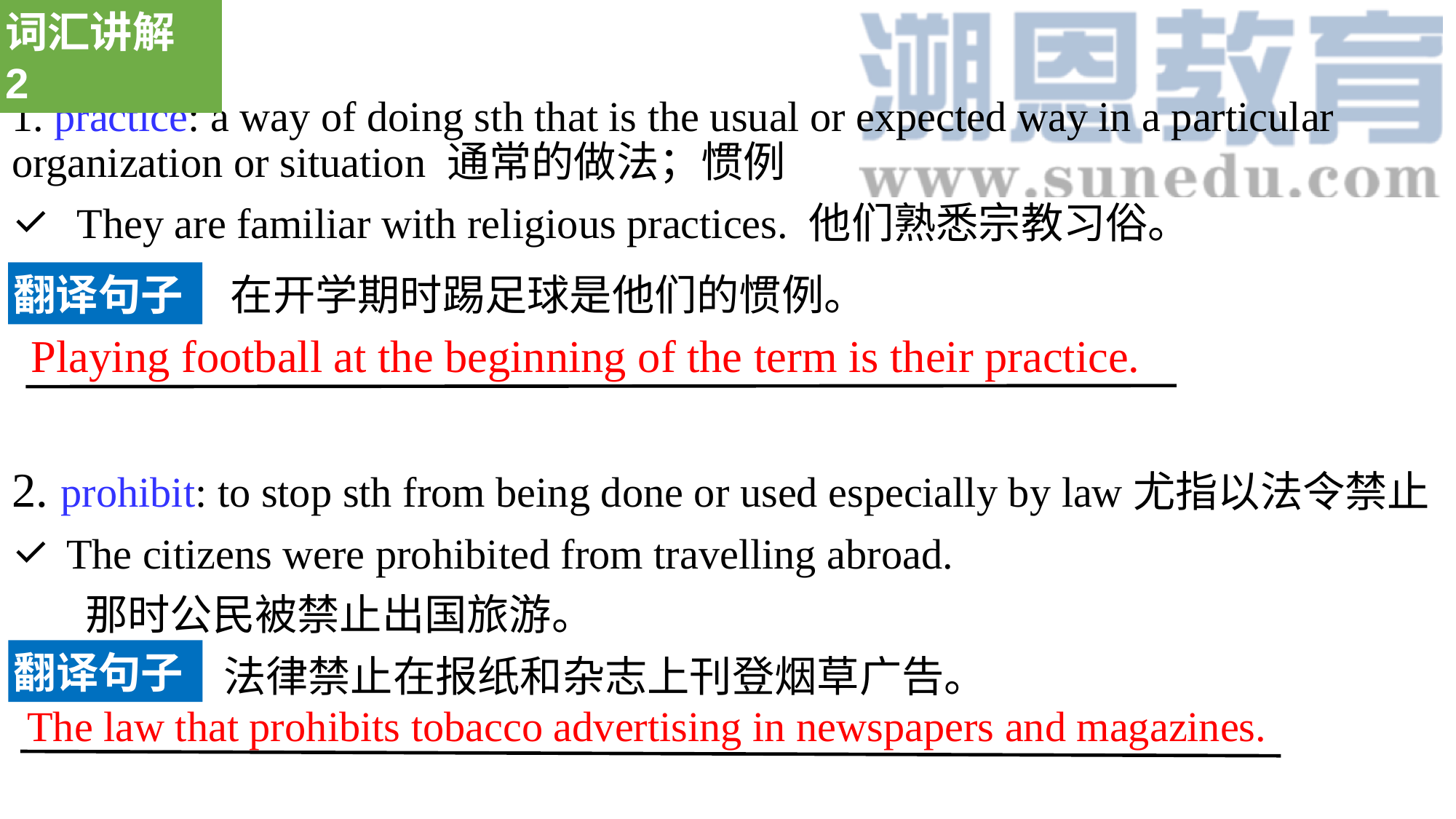

词汇讲解 2
1. practice: a way of doing sth that is the usual or expected way in a particular organization or situation 通常的做法；惯例
 They are familiar with religious practices. 他们熟悉宗教习俗。

2. prohibit: to stop sth from being done or used especially by law尤指以法令禁止
The citizens were prohibited from travelling abroad.
      那时公民被禁止出国旅游。
翻译句子
在开学期时踢足球是他们的惯例。
Playing football at the beginning of the term is their practice.

翻译句子
法律禁止在报纸和杂志上刊登烟草广告。
The law that prohibits tobacco advertising in newspapers and magazines.